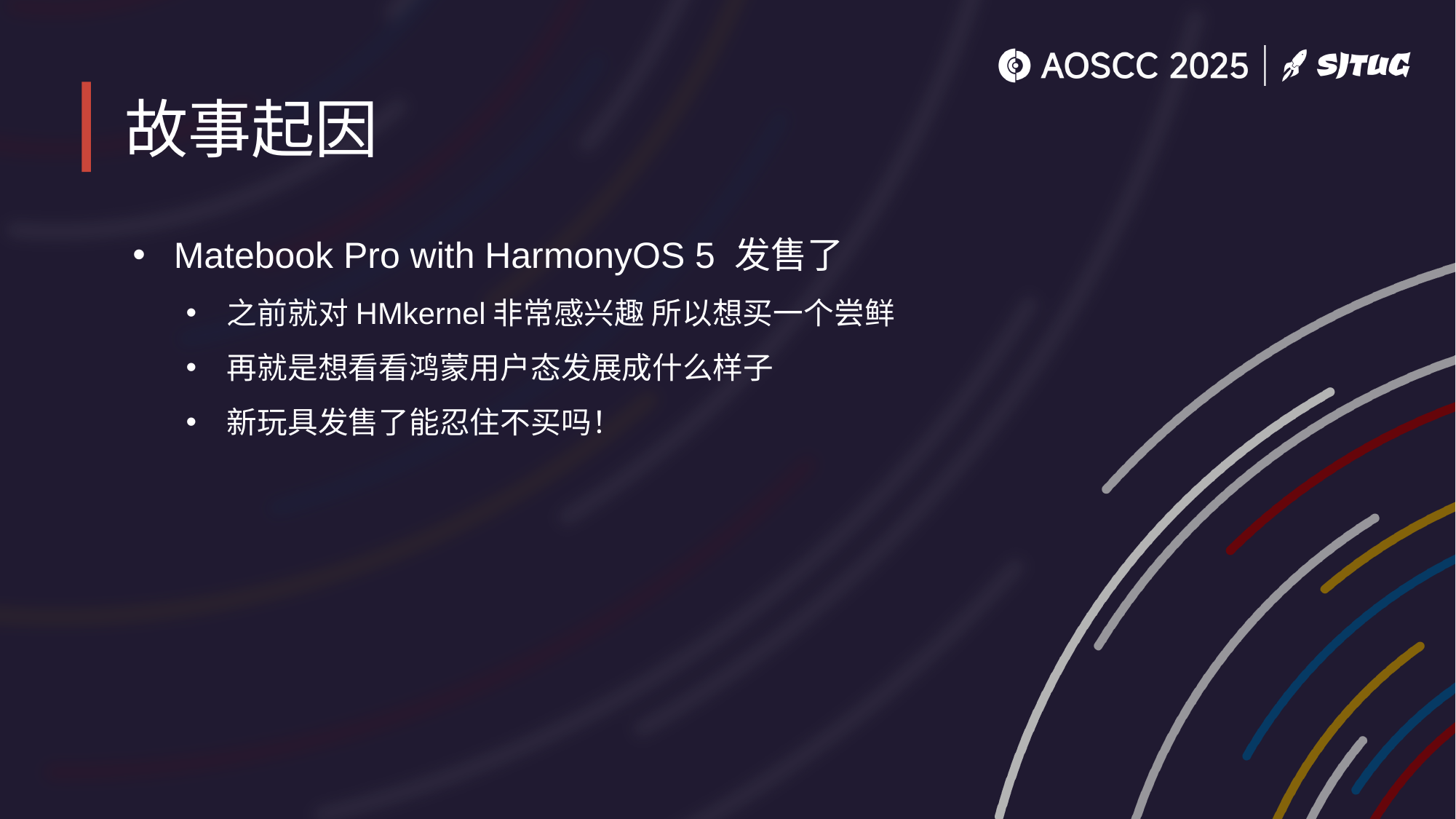

# 故事起因
Matebook Pro with HarmonyOS 5 发售了
之前就对HMkernel非常感兴趣 所以想买一个尝鲜
再就是想看看鸿蒙用户态发展成什么样子
新玩具发售了能忍住不买吗！